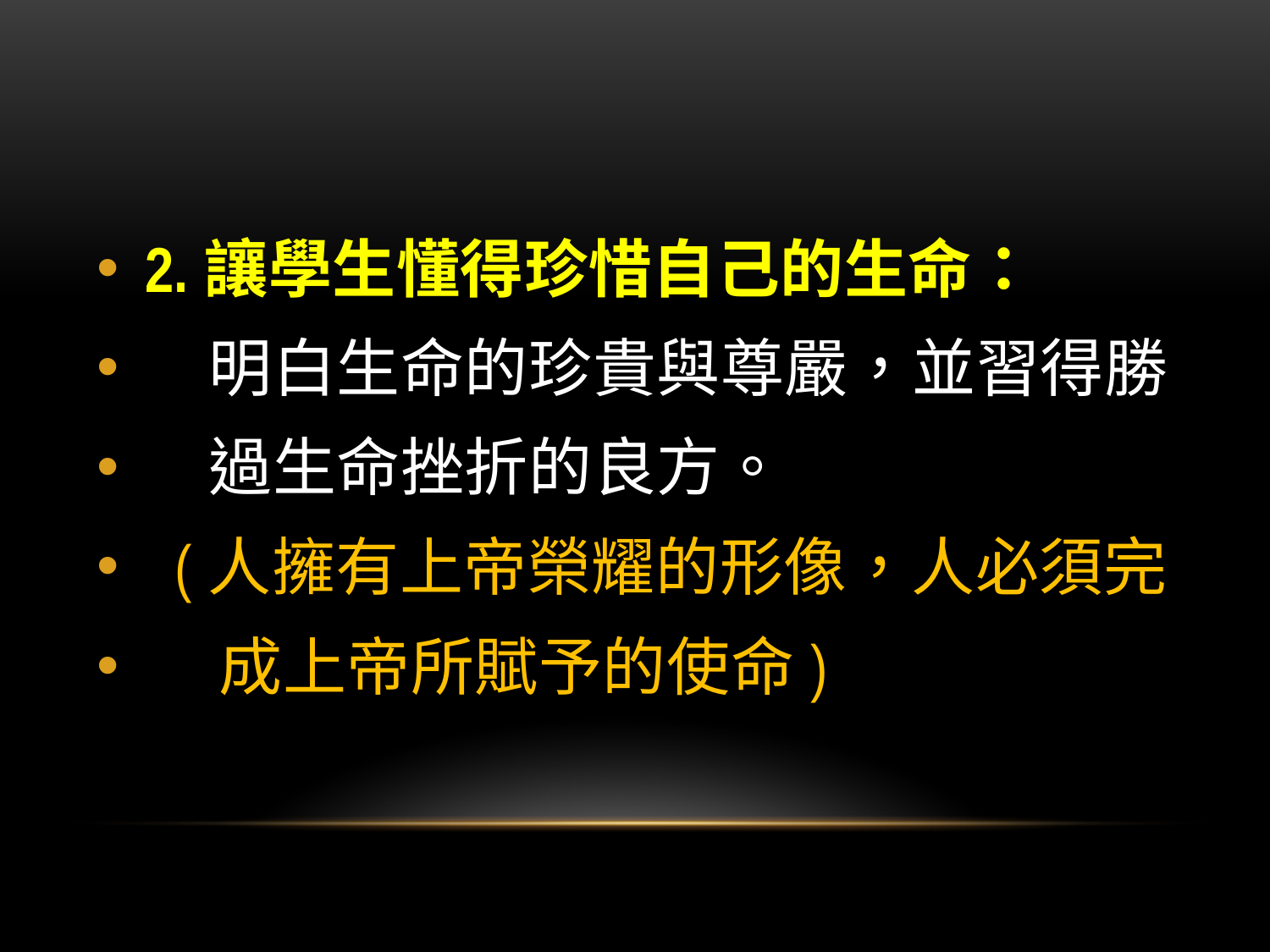

#
2.讓學生懂得珍惜自己的生命：
　明白生命的珍貴與尊嚴，並習得勝
　過生命挫折的良方。
  (人擁有上帝榮耀的形像，人必須完
    成上帝所賦予的使命)